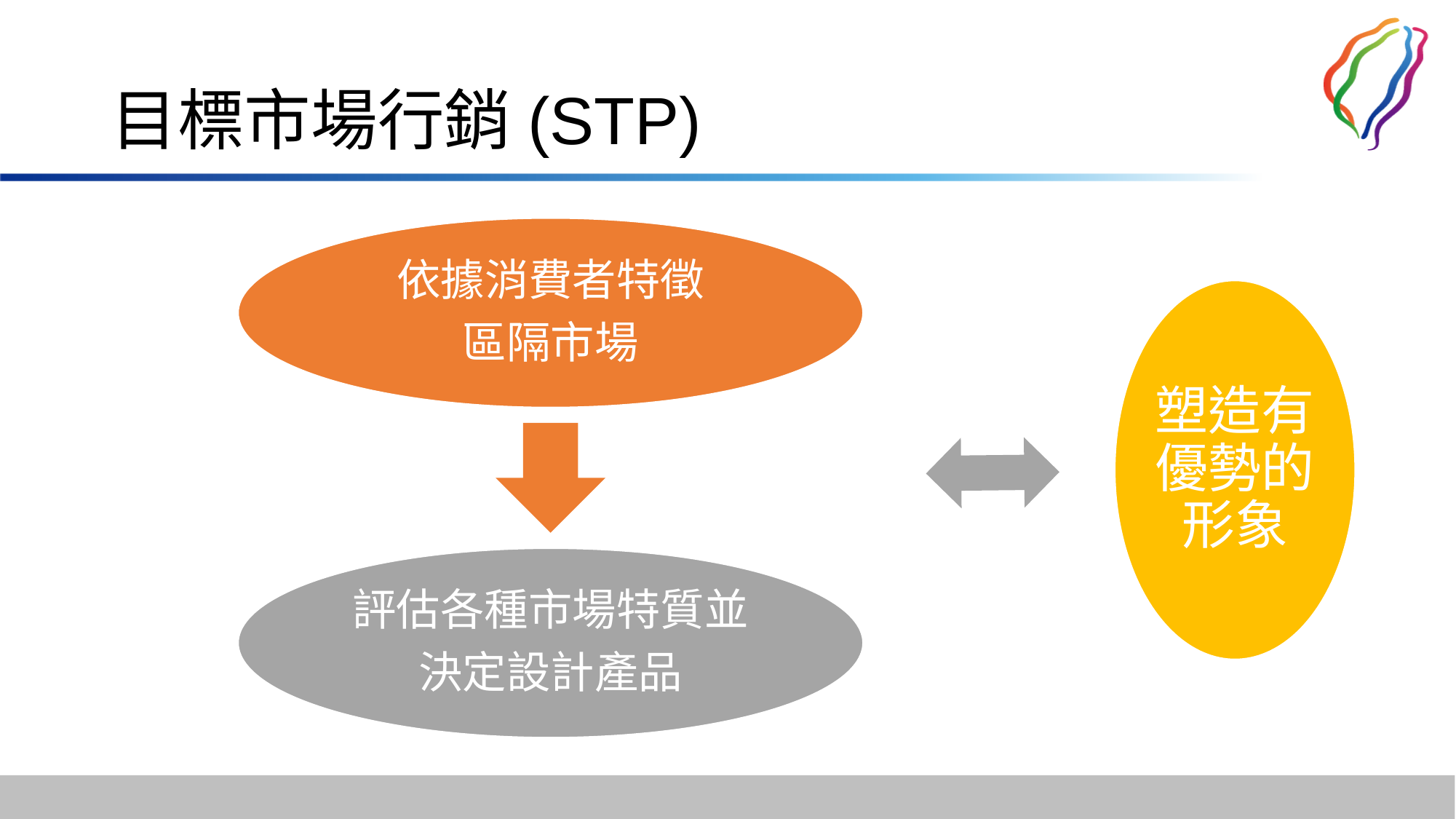

# 目標市場行銷(STP)
依據消費者特徵
區隔市場

評估各種市場特質並
決定設計產品

塑造有優勢的形象